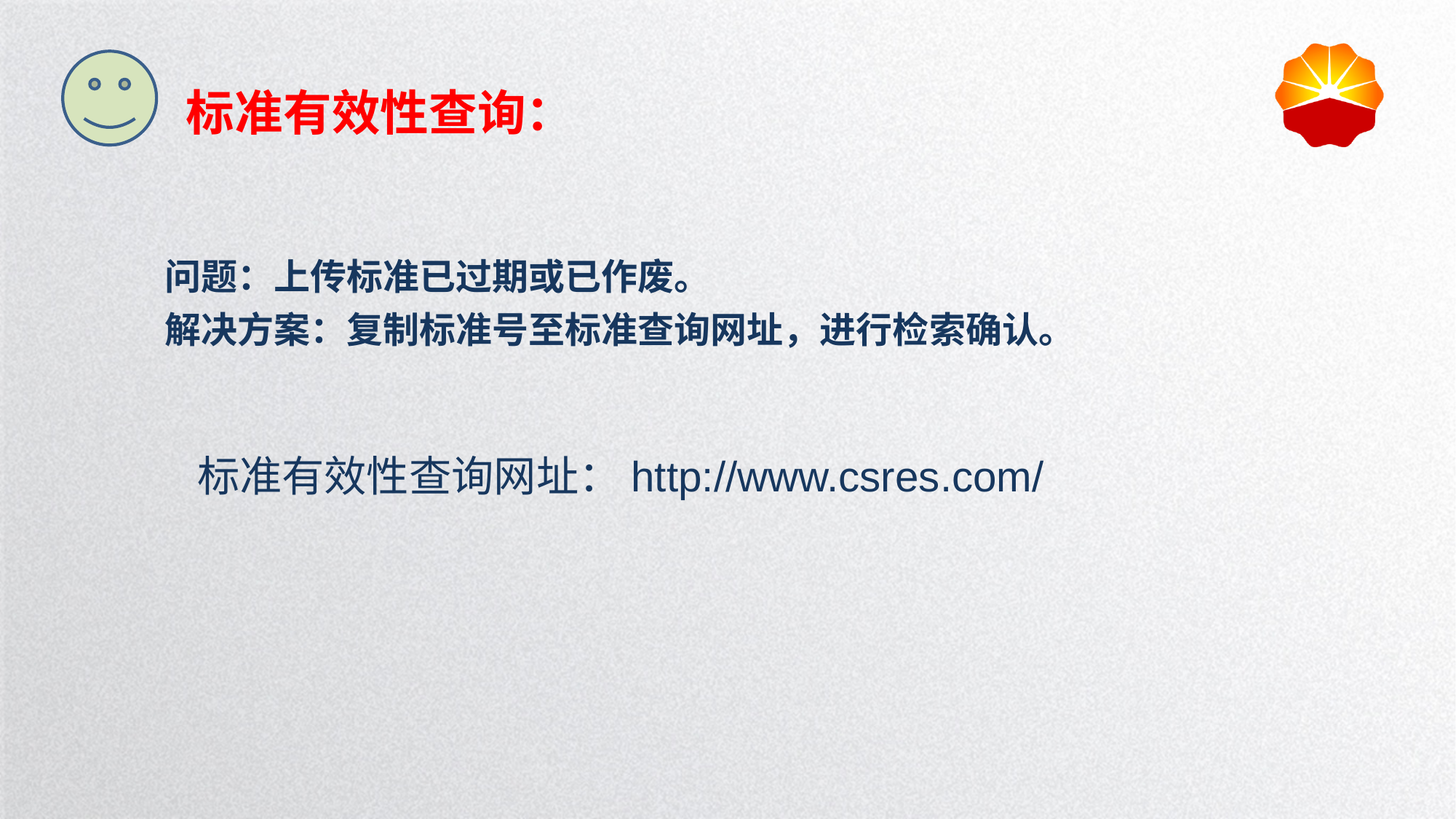

标准有效性查询：
       问题：上传标准已过期或已作废。
       解决方案：复制标准号至标准查询网址，进行检索确认。
标准有效性查询网址：http://www.csres.com/